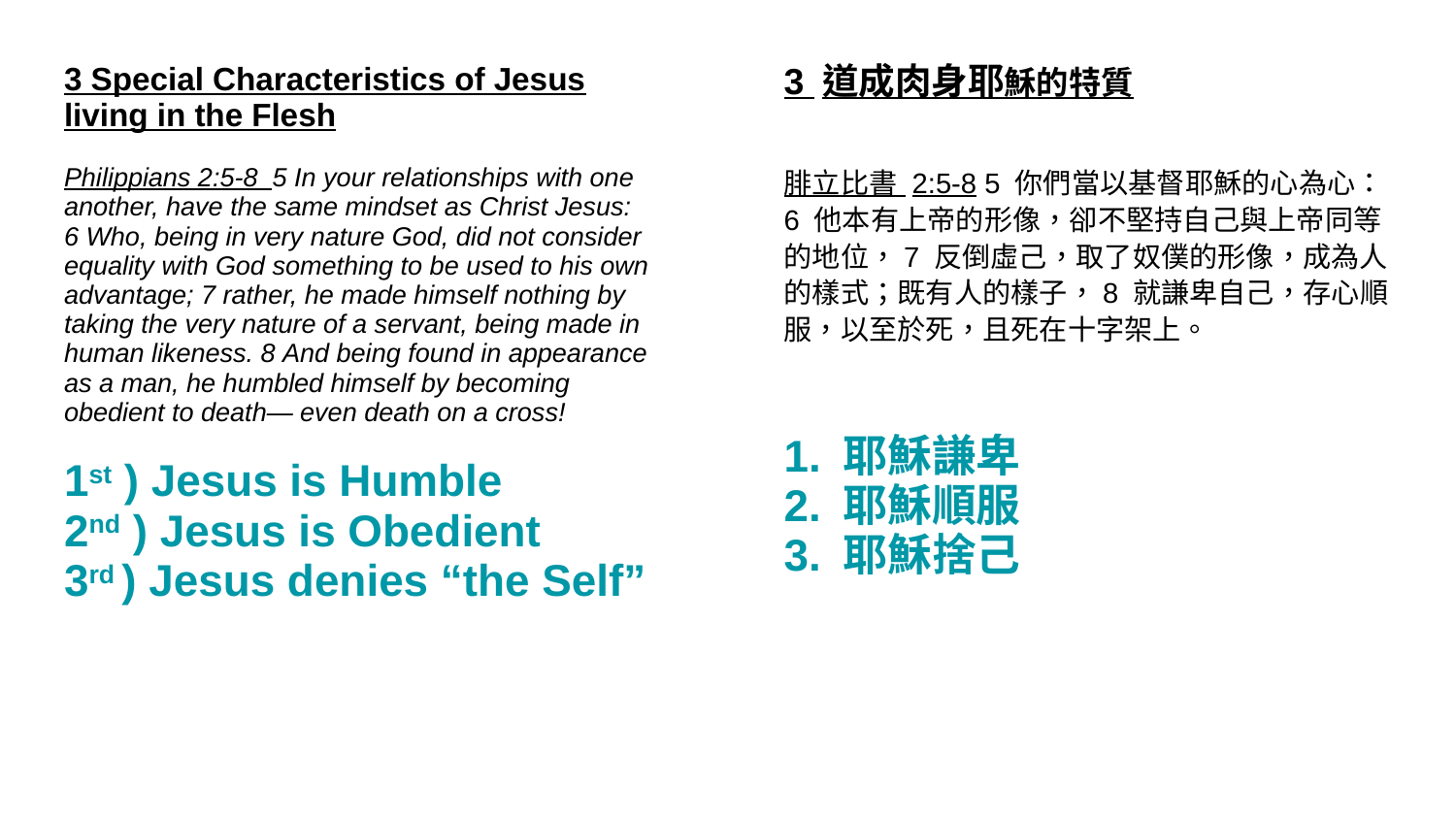

3 道成肉身耶穌的特質

腓立比書 2:5-8 5 你們當以基督耶穌的心為心：6 他本有上帝的形像，卻不堅持自己與上帝同等的地位，7 反倒虛己，取了奴僕的形像，成為人的樣式；既有人的樣子，8 就謙卑自己，存心順服，以至於死，且死在十字架上。

1. 耶穌謙卑
2. 耶穌順服
3. 耶穌捨己
3 Special Characteristics of Jesus living in the Flesh

Philippians 2:5-8  5 In your relationships with one another, have the same mindset as Christ Jesus:  6 Who, being in very nature God, did not consider equality with God something to be used to his own advantage; 7 rather, he made himself nothing by taking the very nature of a servant, being made in human likeness. 8 And being found in appearance as a man, he humbled himself by becoming obedient to death— even death on a cross!

1st ) Jesus is Humble
2nd ) Jesus is Obedient
3rd ) Jesus denies “the Self”